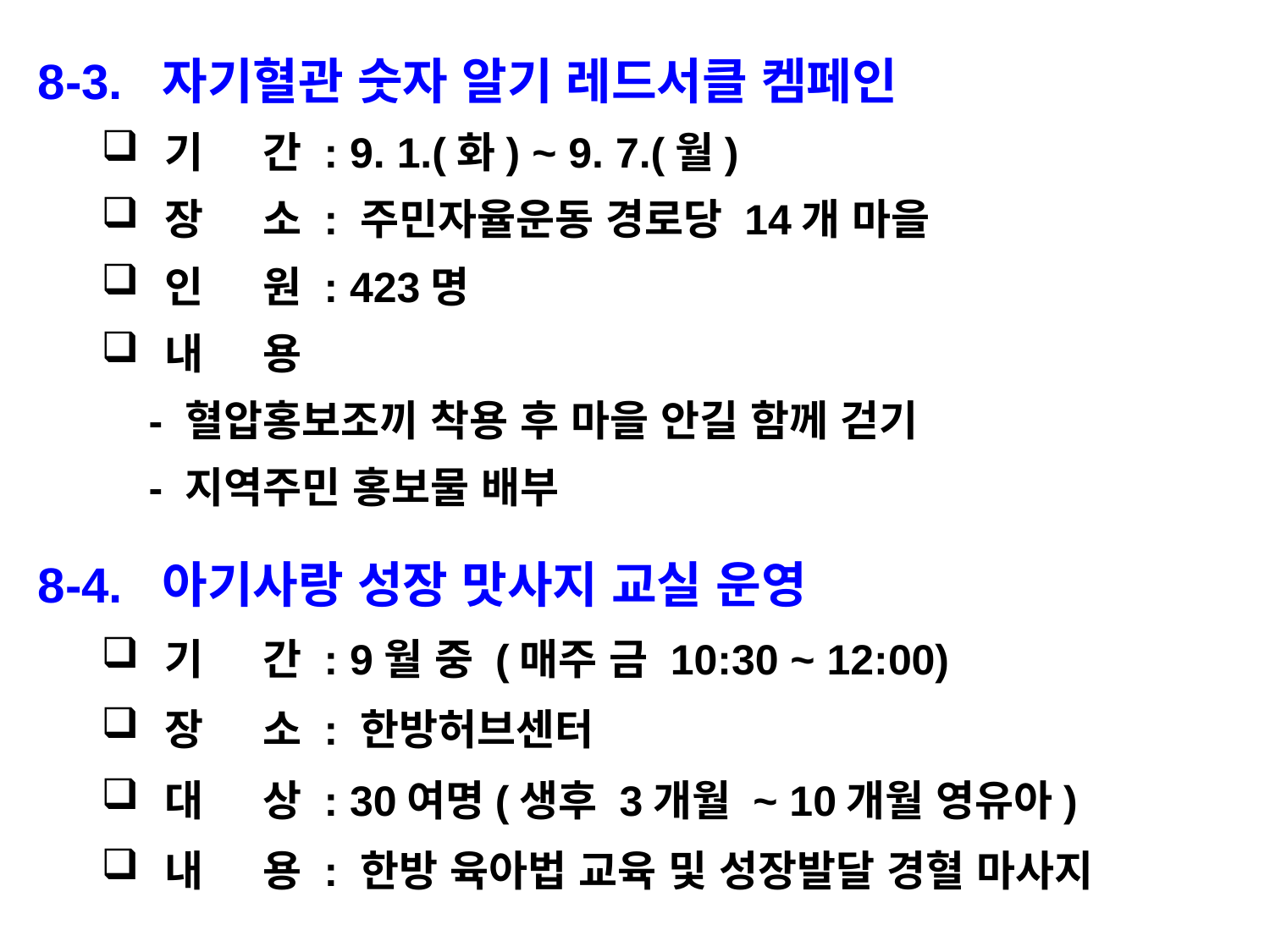

8-3.  자기혈관 숫자 알기 레드서클 켐페인
기     간 : 9. 1.(화) ~ 9. 7.(월)
장     소 : 주민자율운동 경로당 14개 마을
인     원 : 423명
내     용
    - 혈압홍보조끼 착용 후 마을 안길 함께 걷기
    - 지역주민 홍보물 배부

8-4.  아기사랑 성장 맛사지 교실 운영
기     간 : 9월 중 (매주 금 10:30 ~ 12:00)
장     소 : 한방허브센터
대     상 : 30여명(생후 3개월 ~ 10개월 영유아)
내     용 : 한방 육아법 교육 및 성장발달 경혈 마사지